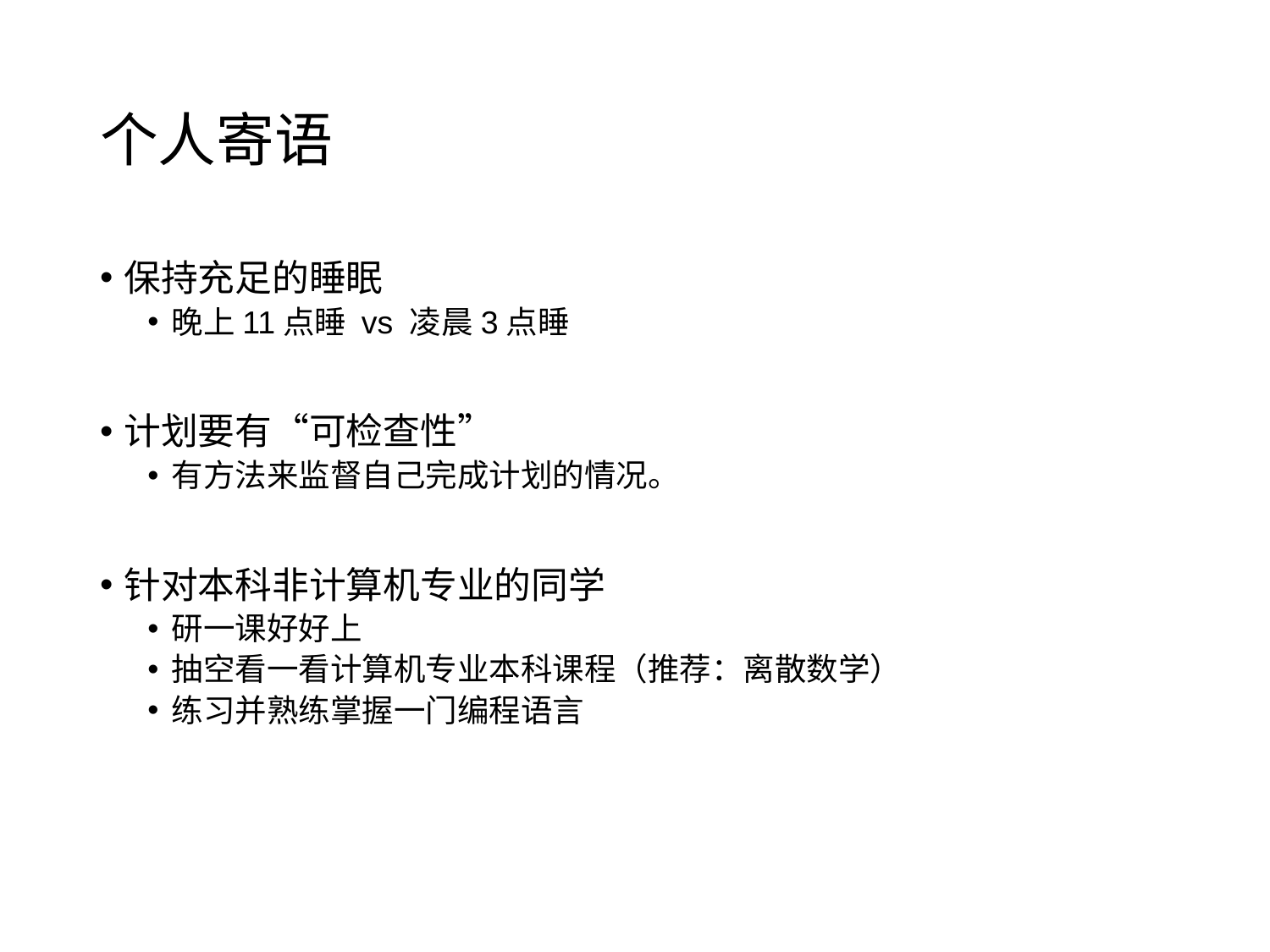

# 个人寄语
保持充足的睡眠
晚上11点睡 vs 凌晨3点睡

计划要有“可检查性”
有方法来监督自己完成计划的情况。

针对本科非计算机专业的同学
研一课好好上
抽空看一看计算机专业本科课程（推荐：离散数学）
练习并熟练掌握一门编程语言